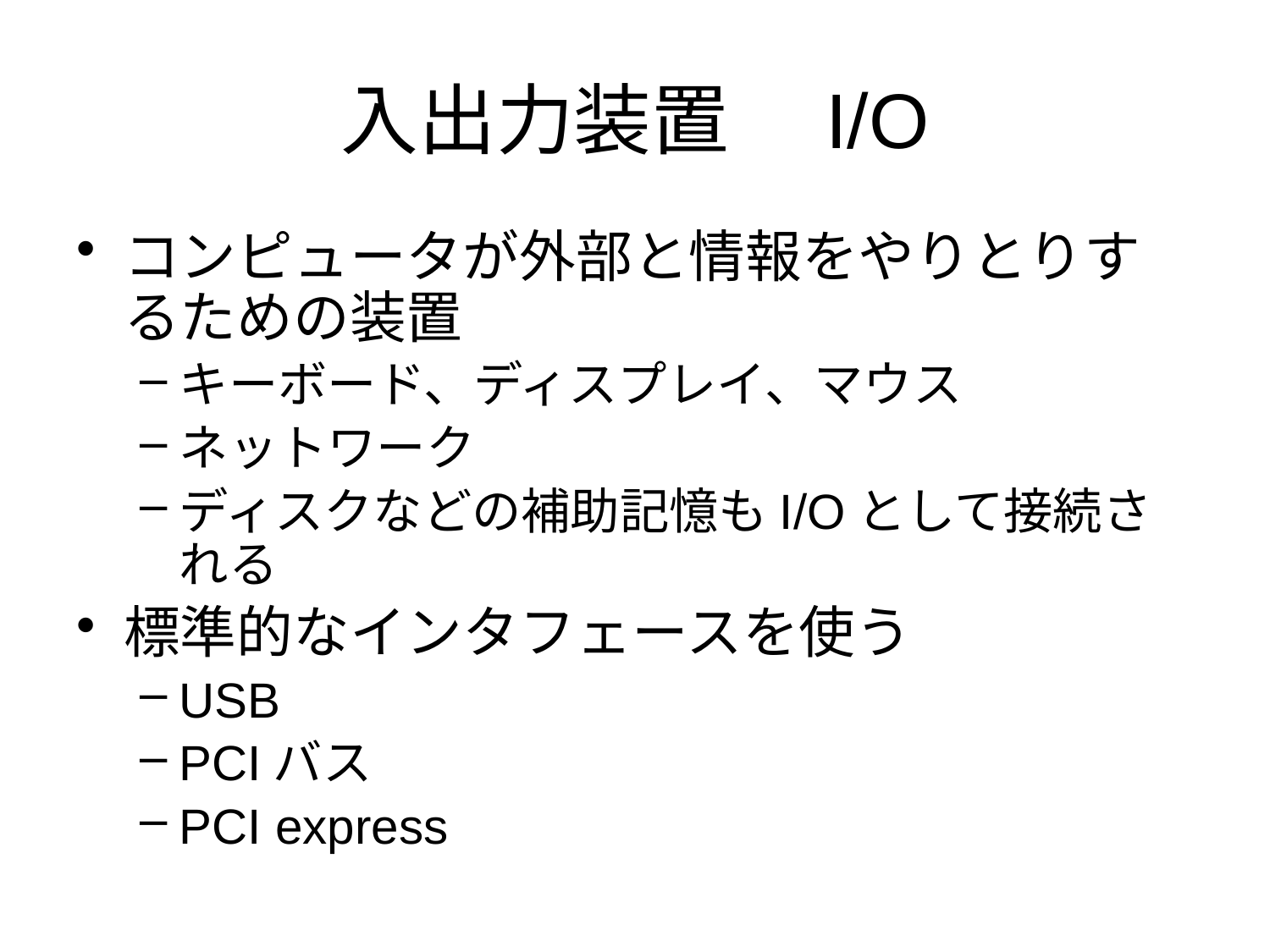

# 入出力装置　I/O
コンピュータが外部と情報をやりとりするための装置
キーボード、ディスプレイ、マウス
ネットワーク
ディスクなどの補助記憶もI/Oとして接続される
標準的なインタフェースを使う
USB
PCIバス
PCI express